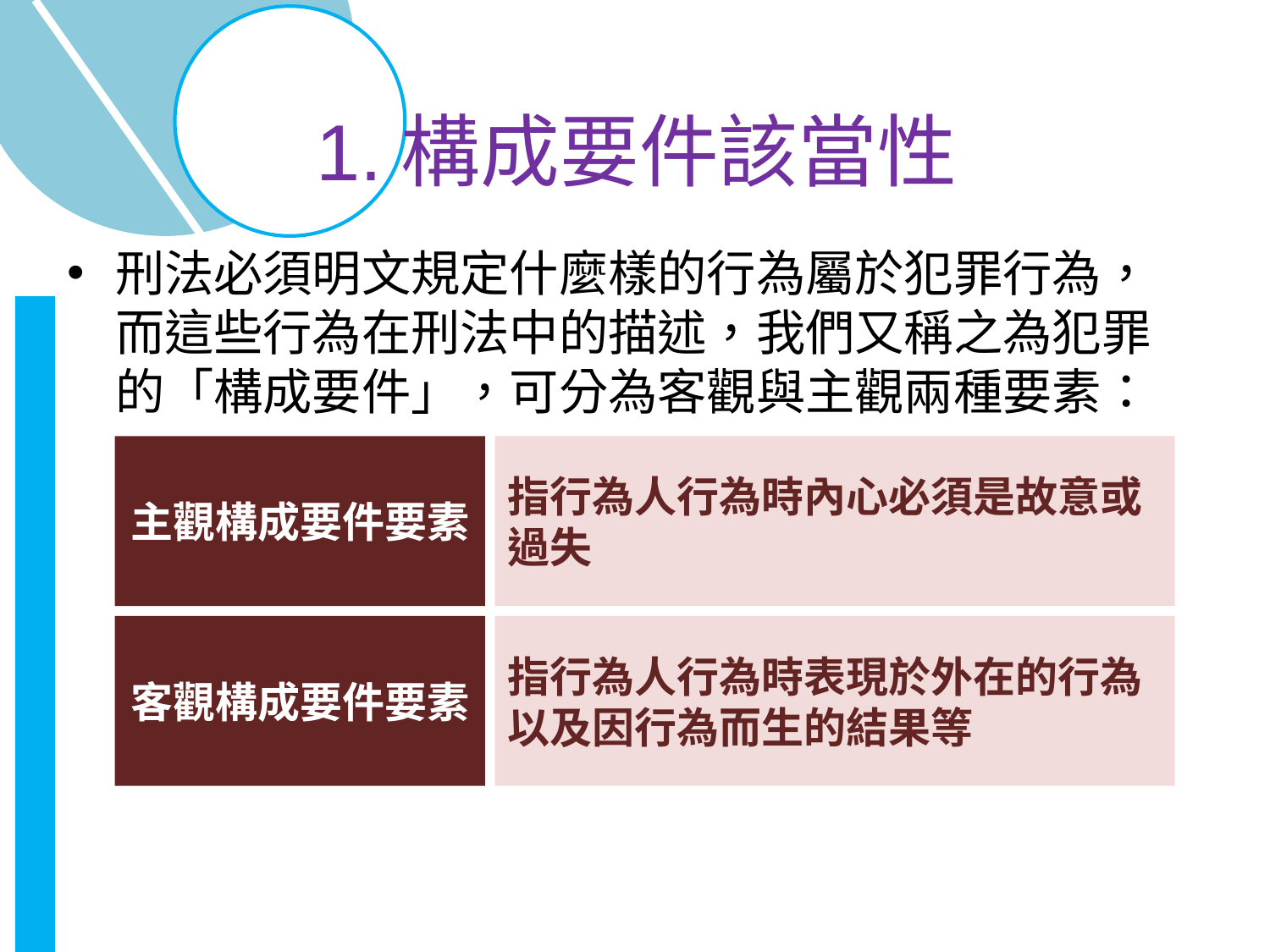

# 1.構成要件該當性
刑法必須明文規定什麼樣的行為屬於犯罪行為，而這些行為在刑法中的描述，我們又稱之為犯罪的「構成要件」，可分為客觀與主觀兩種要素：
主觀構成要件要素
指行為人行為時內心必須是故意或過失
客觀構成要件要素
指行為人行為時表現於外在的行為以及因行為而生的結果等